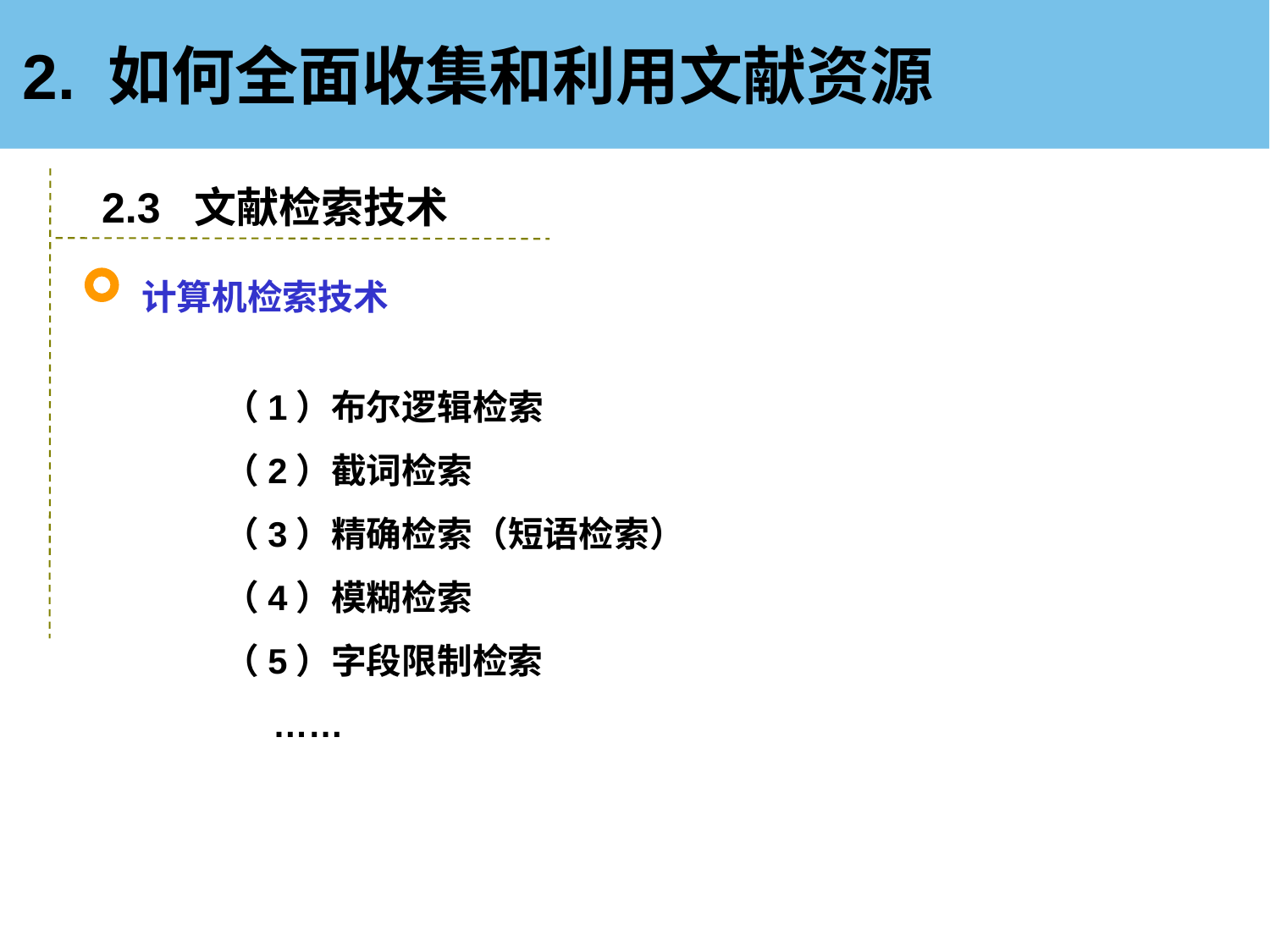

2. 如何全面收集和利用文献资源
2.3  文献检索技术

计算机检索技术

（1）布尔逻辑检索
（2）截词检索
（3）精确检索（短语检索）
（4）模糊检索
（5）字段限制检索
     ……